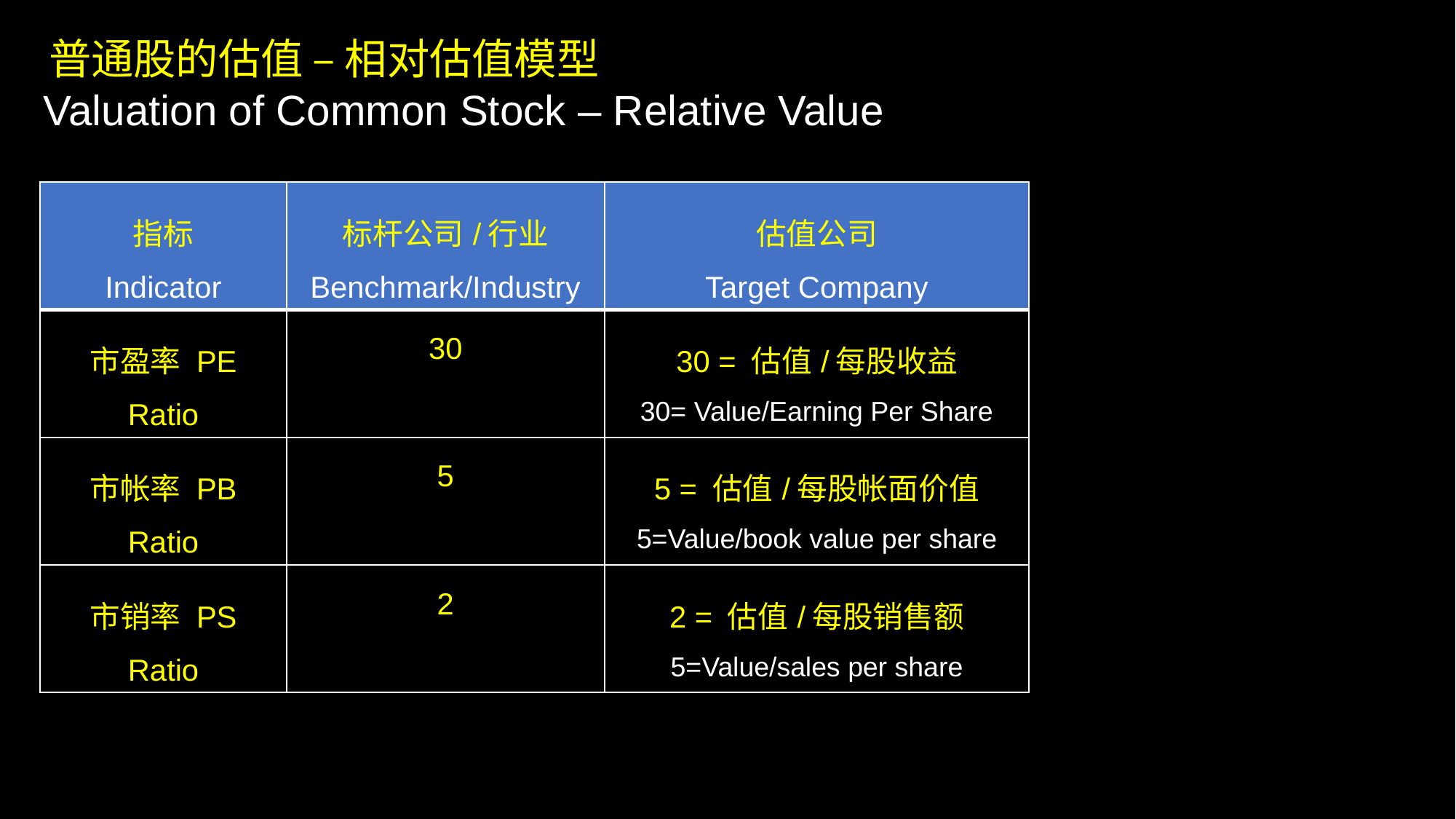

普通股的估值 – 相对估值模型
  Valuation of Common Stock – Relative Value
| 指标 Indicator | 标杆公司/行业 Benchmark/Industry | 估值公司 Target Company |
| --- | --- | --- |
| 市盈率 PE Ratio | 30 | 30 = 估值/每股收益 30= Value/Earning Per Share |
| 市帐率 PB Ratio | 5 | 5 = 估值/每股帐面价值 5=Value/book value per share |
| 市销率 PS Ratio | 2 | 2 = 估值/每股销售额 5=Value/sales per share |